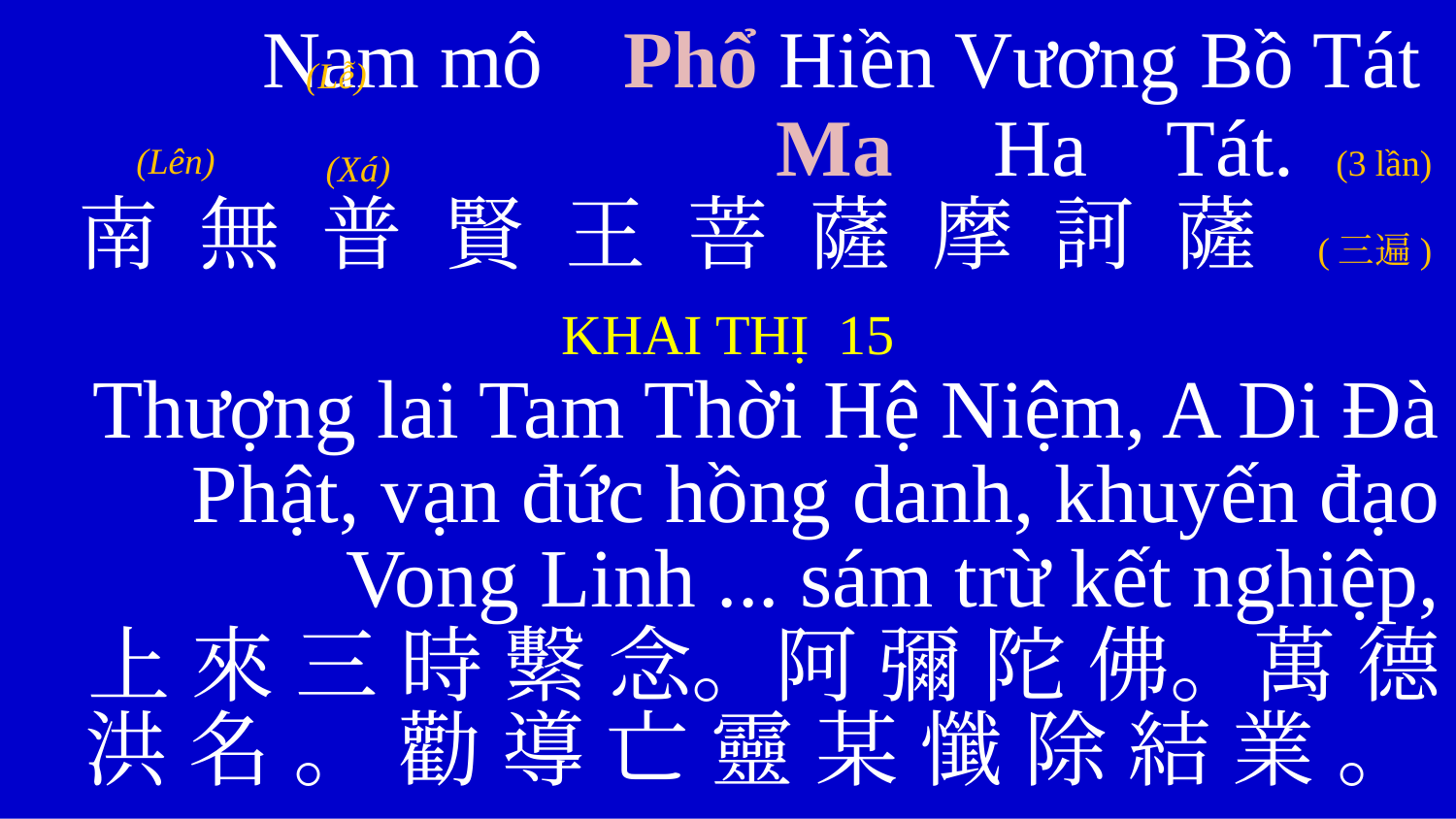

Nam mô    Phổ Hiền Vương Bồ Tát
Ma     Ha    Tát.  (3 lần)
南  無  普  賢  王  菩  薩  摩  訶  薩  (三遍)

KHAI THỊ  15
Thượng lai Tam Thời Hệ Niệm, A Di Đà Phật, vạn đức hồng danh, khuyến đạo Vong Linh ... sám trừ kết nghiệp,
上 來 三 時 繫 念。阿 彌 陀 佛。萬 德 洪 名 。 勸 導 亡 靈 某 懺 除 結 業 。
(Lễ)
(Lên)
 (Xá)